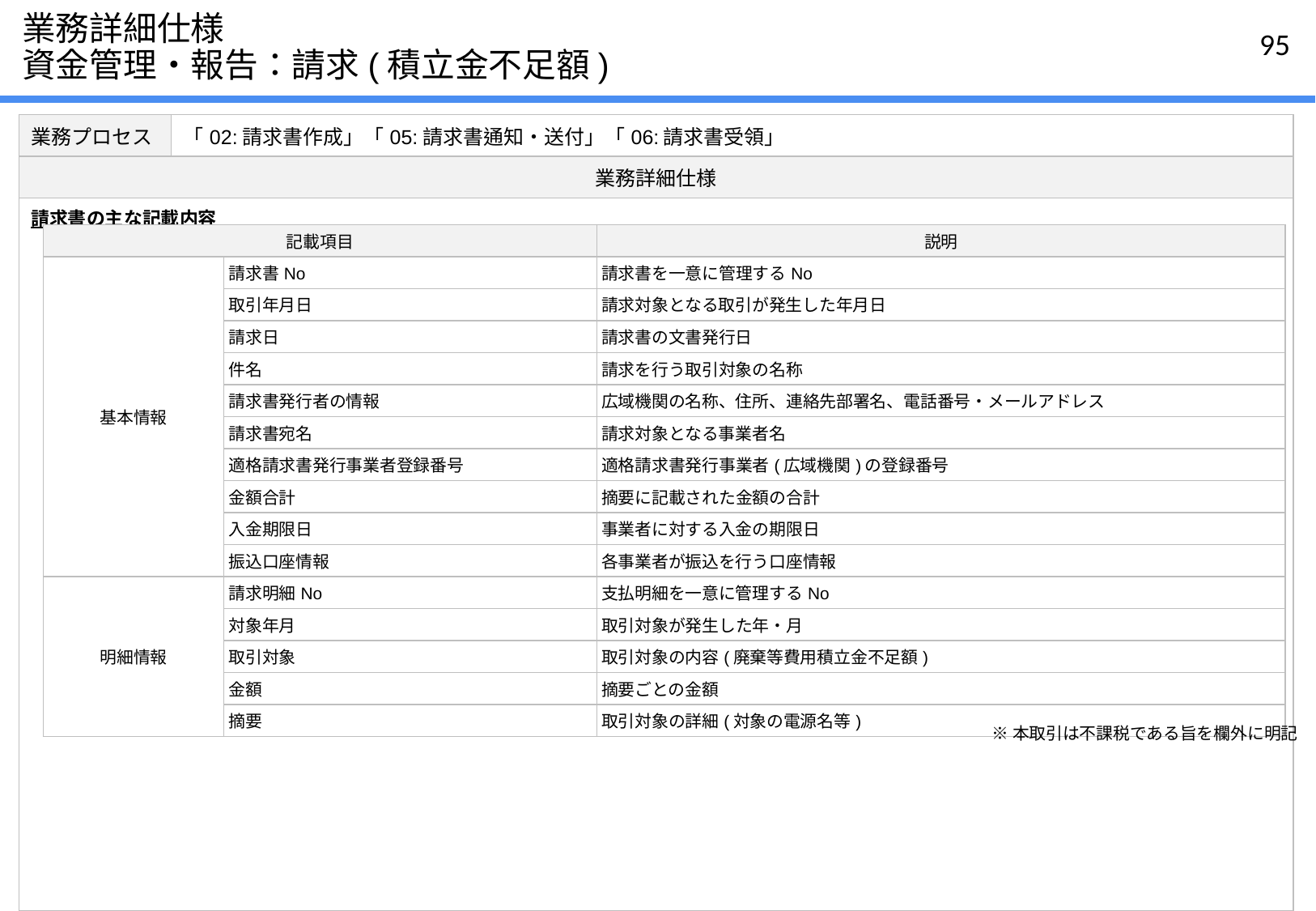

# 業務詳細仕様 資金管理・報告：請求(積立金不足額)
| 業務プロセス | 「02:請求書作成」「05:請求書通知・送付」「06:請求書受領」 |
| --- | --- |
| 業務詳細仕様 |  |
| 請求書の主な記載内容 |  |
| 記載項目 |  | 説明 |
| --- | --- | --- |
| 基本情報 | 請求書No | 請求書を一意に管理するNo |
|  | 取引年月日 | 請求対象となる取引が発生した年月日 |
|  | 請求日 | 請求書の文書発行日 |
|  | 件名 | 請求を行う取引対象の名称 |
|  | 請求書発行者の情報 | 広域機関の名称、住所、連絡先部署名、電話番号・メールアドレス |
|  | 請求書宛名 | 請求対象となる事業者名 |
|  | 適格請求書発行事業者登録番号 | 適格請求書発行事業者(広域機関)の登録番号 |
|  | 金額合計 | 摘要に記載された金額の合計 |
|  | 入金期限日 | 事業者に対する入金の期限日 |
|  | 振込口座情報 | 各事業者が振込を行う口座情報 |
| 明細情報 | 請求明細No | 支払明細を一意に管理するNo |
|  | 対象年月 | 取引対象が発生した年・月 |
|  | 取引対象 | 取引対象の内容(廃棄等費用積立金不足額) |
|  | 金額 | 摘要ごとの金額 |
|  | 摘要 | 取引対象の詳細(対象の電源名等) |
※本取引は不課税である旨を欄外に明記